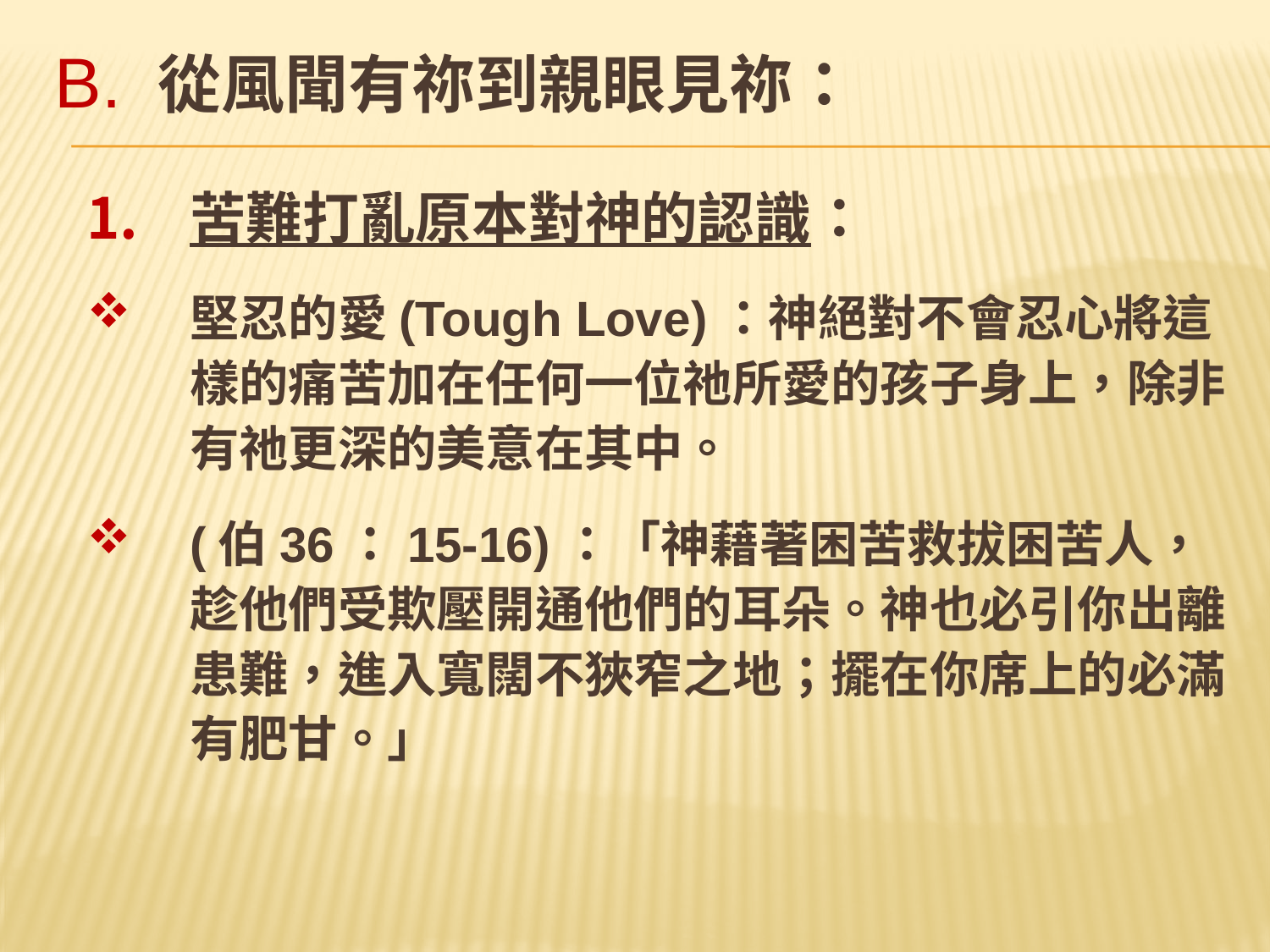

# B. 從風聞有祢到親眼見祢：
苦難打亂原本對神的認識：
堅忍的愛(Tough Love)：神絕對不會忍心將這樣的痛苦加在任何一位祂所愛的孩子身上，除非有祂更深的美意在其中。
(伯36：15-16)：「神藉著困苦救拔困苦人，趁他們受欺壓開通他們的耳朵。神也必引你出離患難，進入寬闊不狹窄之地；擺在你席上的必滿有肥甘。」